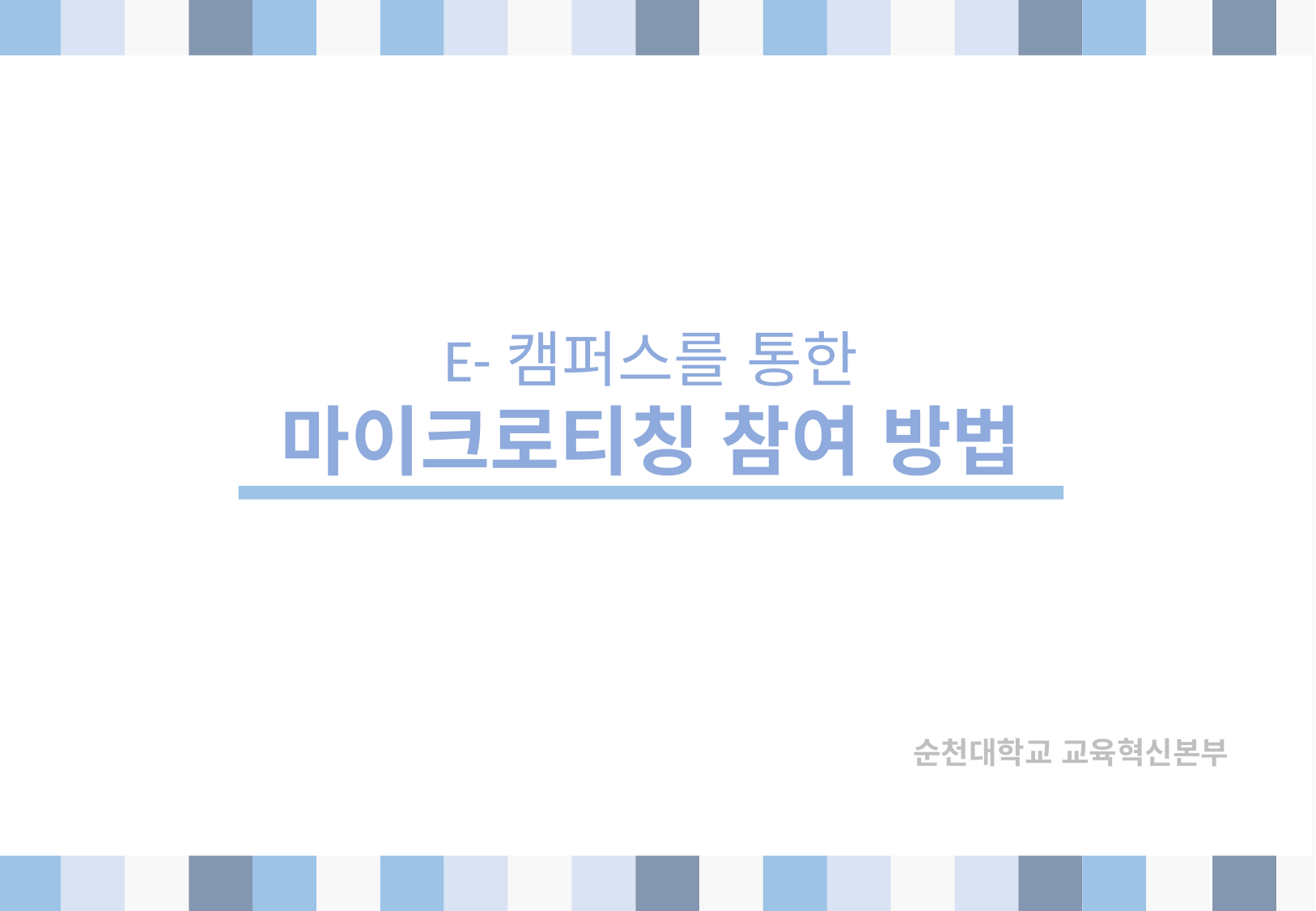

# 순천대학교 ZOOM 이용 매뉴얼
E-캠퍼스를 통한
마이크로티칭 참여 방법

순천대학교 교육혁신본부